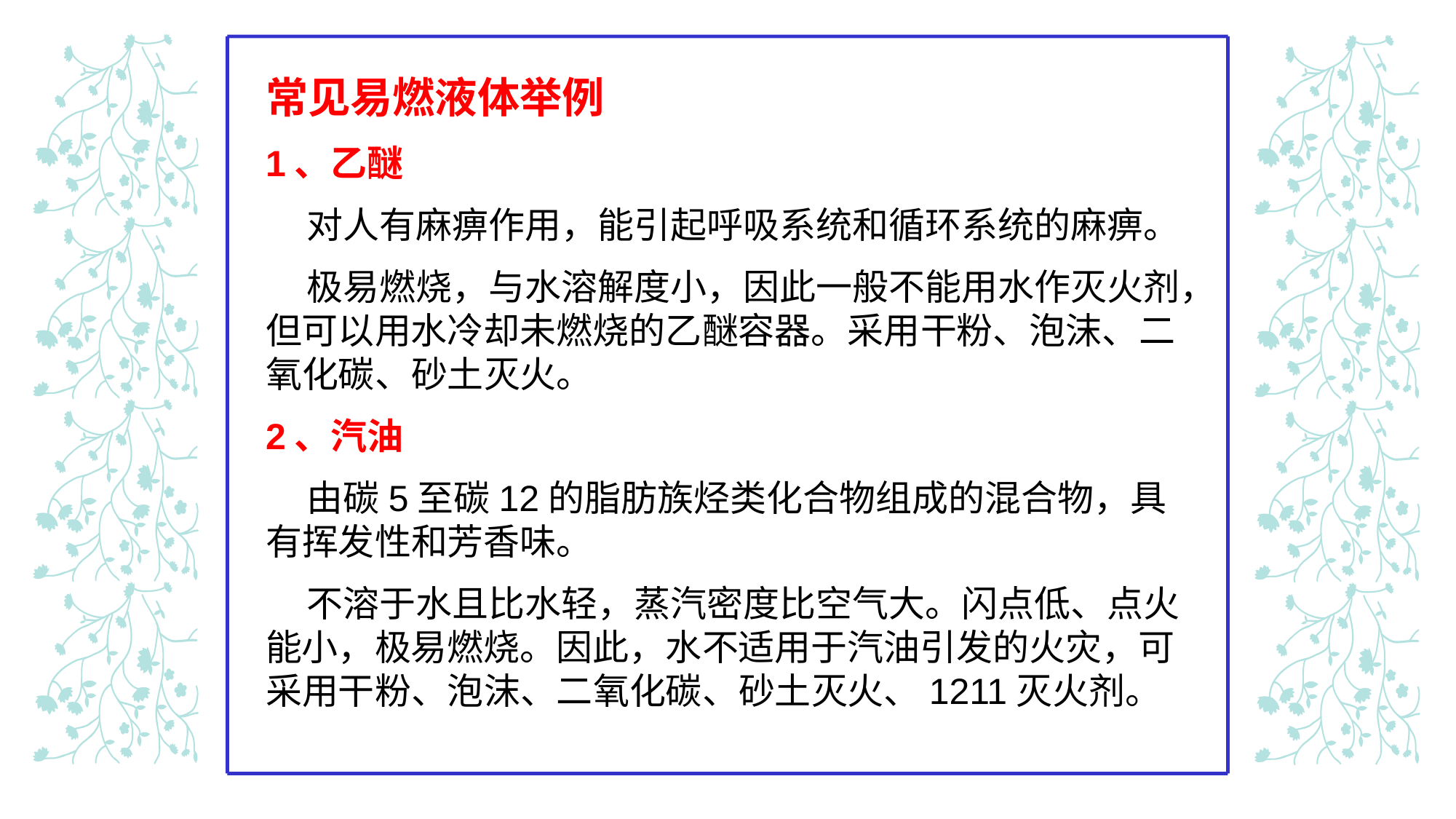

常见易燃液体举例
1、乙醚
    对人有麻痹作用，能引起呼吸系统和循环系统的麻痹。
    极易燃烧，与水溶解度小，因此一般不能用水作灭火剂，但可以用水冷却未燃烧的乙醚容器。采用干粉、泡沫、二氧化碳、砂土灭火。
2、汽油
    由碳5至碳12的脂肪族烃类化合物组成的混合物，具有挥发性和芳香味。
    不溶于水且比水轻，蒸汽密度比空气大。闪点低、点火能小，极易燃烧。因此，水不适用于汽油引发的火灾，可采用干粉、泡沫、二氧化碳、砂土灭火、1211灭火剂。